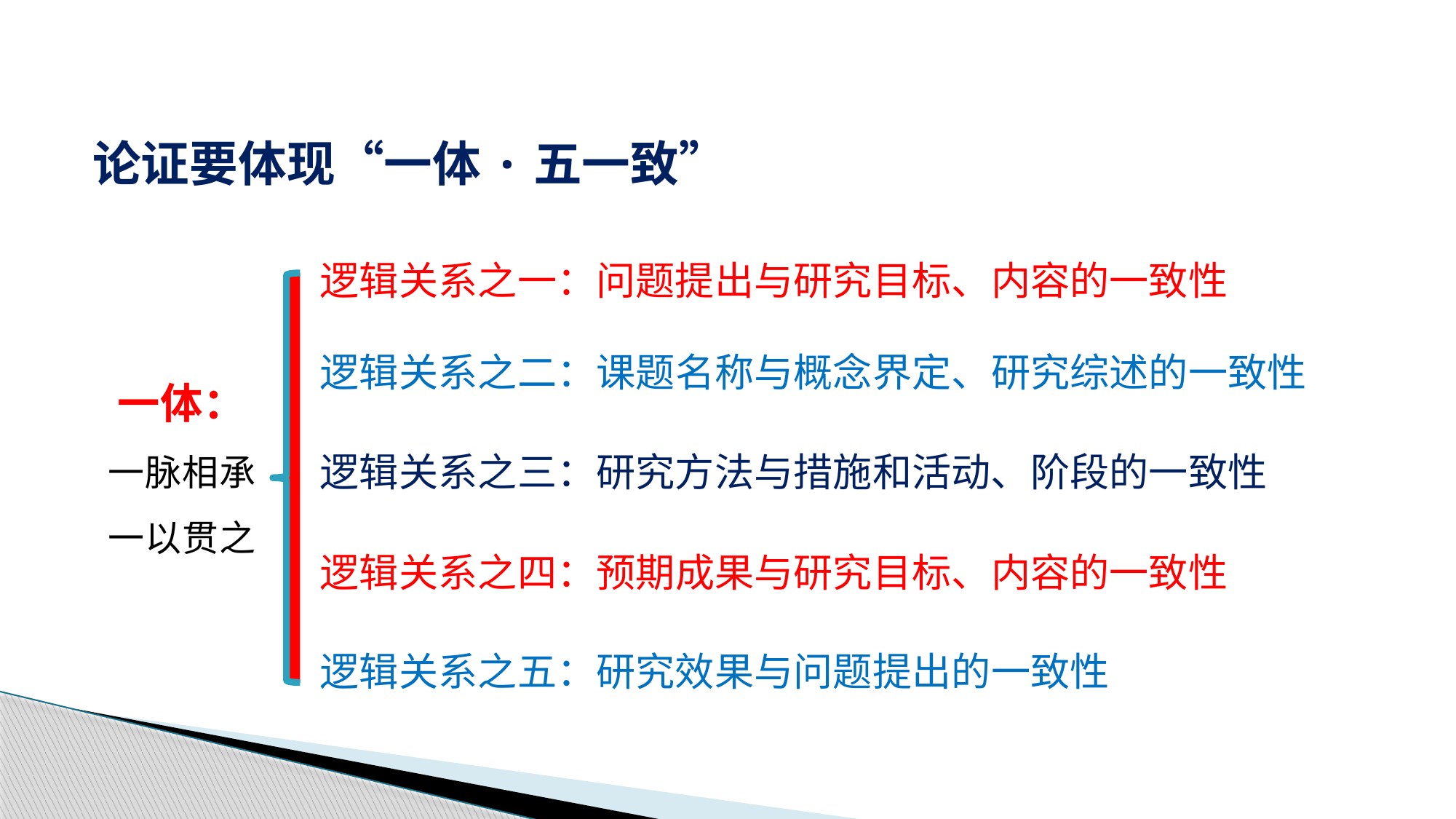

# 论证要体现“一体·五一致”
逻辑关系之一：问题提出与研究目标、内容的一致性

逻辑关系之二：课题名称与概念界定、研究综述的一致性
一体：
一脉相承
一以贯之
逻辑关系之三：研究方法与措施和活动、阶段的一致性
逻辑关系之四：预期成果与研究目标、内容的一致性
逻辑关系之五：研究效果与问题提出的一致性